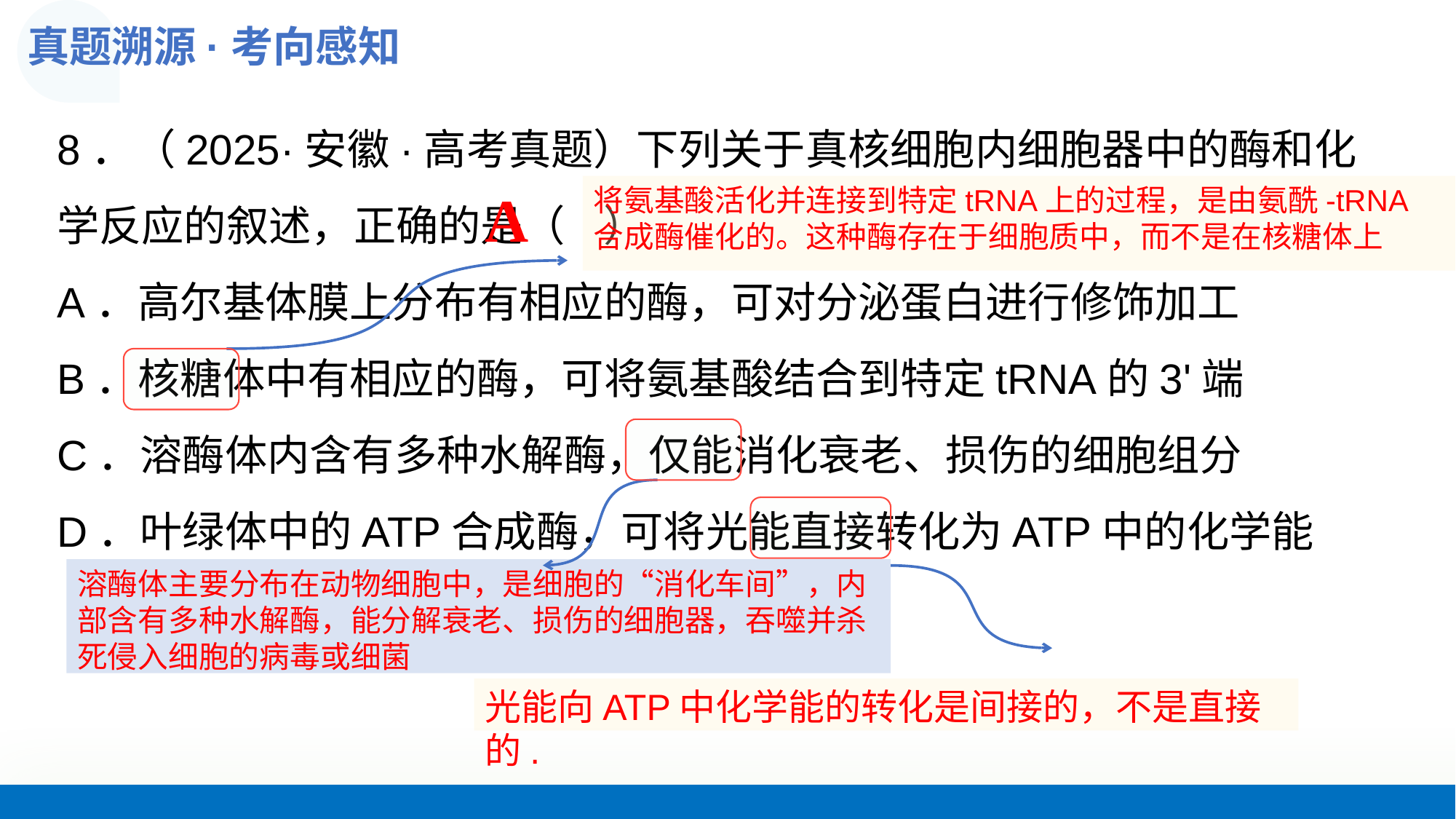

真题溯源·考向感知
8．（2025·安徽·高考真题）下列关于真核细胞内细胞器中的酶和化学反应的叙述，正确的是（    ）
A．高尔基体膜上分布有相应的酶，可对分泌蛋白进行修饰加工
B．核糖体中有相应的酶，可将氨基酸结合到特定tRNA的3'端
C．溶酶体内含有多种水解酶，仅能消化衰老、损伤的细胞组分
D．叶绿体中的ATP合成酶，可将光能直接转化为ATP中的化学能
将氨基酸活化并连接到特定tRNA上的过程，是由氨酰-tRNA合成酶催化的。这种酶存在于细胞质中，而不是在核糖体上

A

溶酶体主要分布在动物细胞中，是细胞的“消化车间”，内部含有多种水解酶，能分解衰老、损伤的细胞器，吞噬并杀死侵入细胞的病毒或细菌

光能向ATP中化学能的转化是间接的，不是直接的.